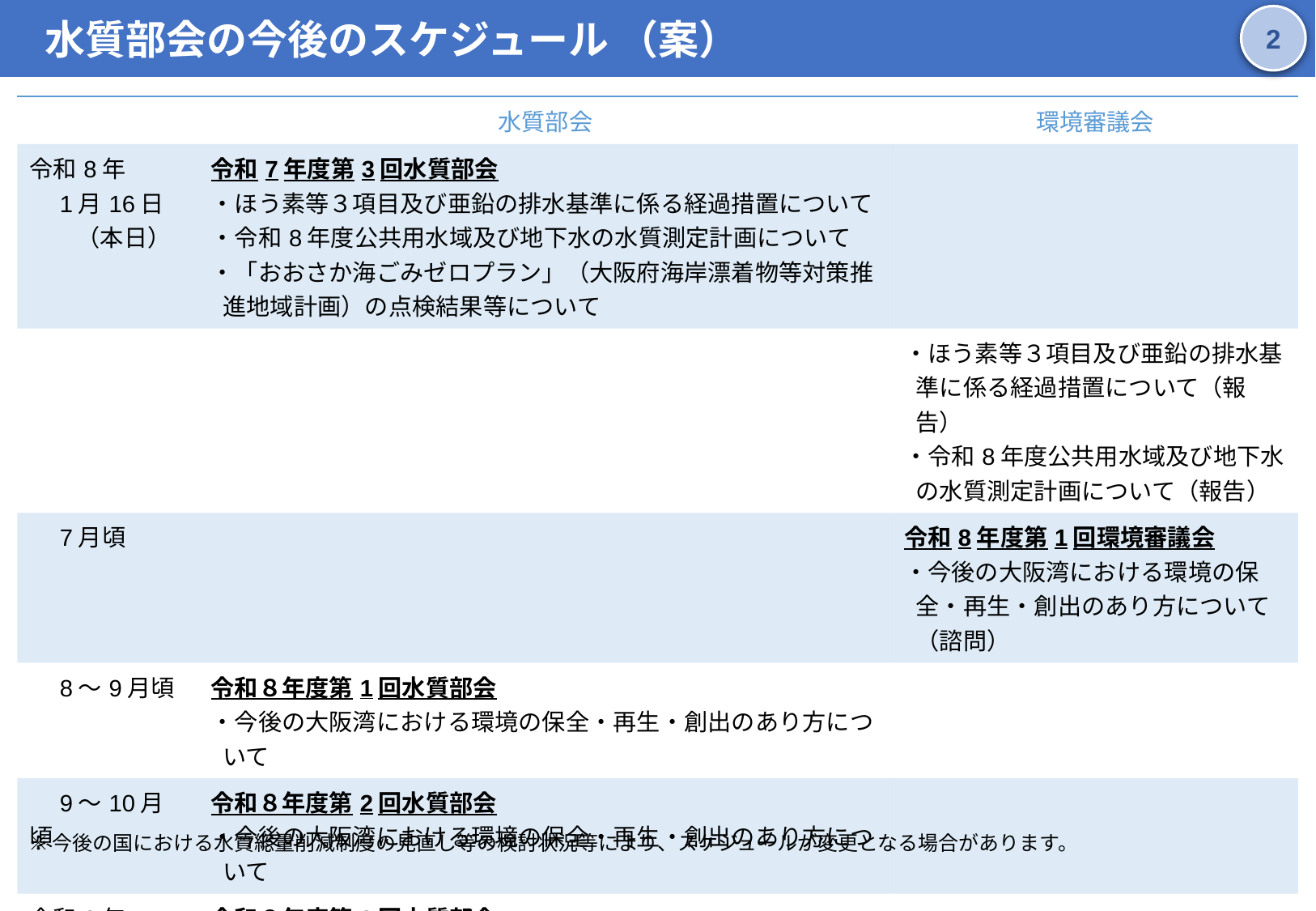

水質部会の今後のスケジュール （案）
2
|  | 水質部会 | 環境審議会 |
| --- | --- | --- |
| 令和8年 　1月16日 　　（本日） | 令和7年度第3回水質部会 ・ほう素等３項目及び亜鉛の排水基準に係る経過措置について ・令和8年度公共用水域及び地下水の水質測定計画について ・「おおさか海ごみゼロプラン」（大阪府海岸漂着物等対策推進地域計画）の点検結果等について |  |
|  |  | ・ほう素等３項目及び亜鉛の排水基準に係る経過措置について（報告） ・令和8年度公共用水域及び地下水の水質測定計画について（報告） |
| 7月頃 |  | 令和8年度第1回環境審議会 ・今後の大阪湾における環境の保全・再生・創出のあり方について（諮問） |
| 8～9月頃 | 令和８年度第1回水質部会 ・今後の大阪湾における環境の保全・再生・創出のあり方について |  |
| 9～10月頃 | 令和８年度第2回水質部会 ・今後の大阪湾における環境の保全・再生・創出のあり方について |  |
| 令和9年 　1月頃 | 令和８年度第3回水質部会 ・令和9年度公共用水域及び地下水の水質測定計画について ・今後の大阪湾における環境の保全・再生・創出のあり方について |  |
| 3月頃 | 令和８年度第４回水質部会 ・今後の大阪湾における環境の保全・再生・創出のあり方について |  |
※	今後の国における水質総量削減制度の見直し等の検討状況等により、スケジュールが変更となる場合があります。